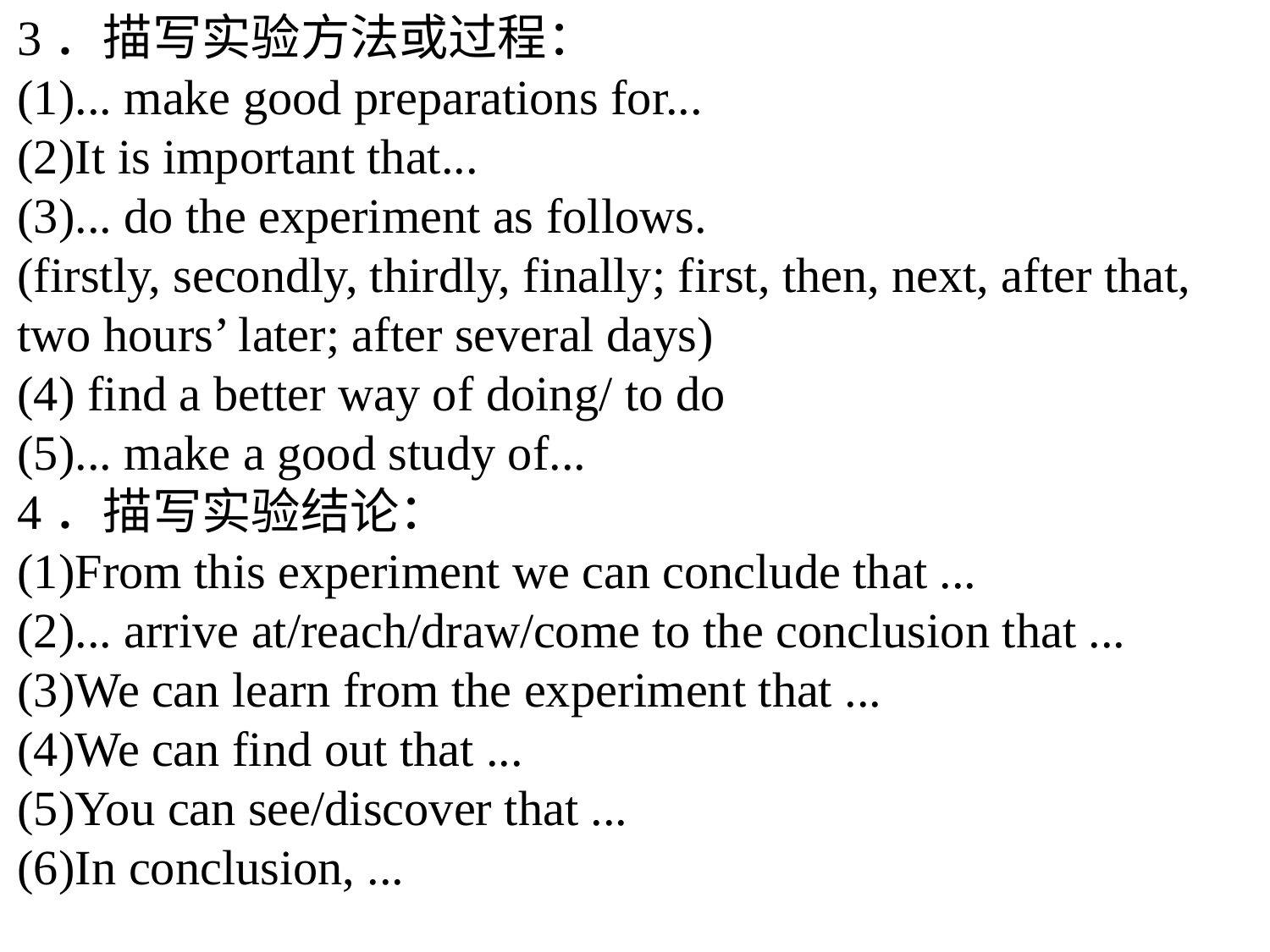

3．描写实验方法或过程：
(1)... make good preparations for...
(2)It is important that...
(3)... do the experiment as follows.
(firstly, secondly, thirdly, finally; first, then, next, after that, two hours’ later; after several days)
(4) find a better way of doing/ to do
(5)... make a good study of...
4．描写实验结论：
(1)From this experiment we can conclude that ...
(2)... arrive at/reach/draw/come to the conclusion that ...
(3)We can learn from the experiment that ...
(4)We can find out that ...
(5)You can see/discover that ...
(6)In conclusion, ...